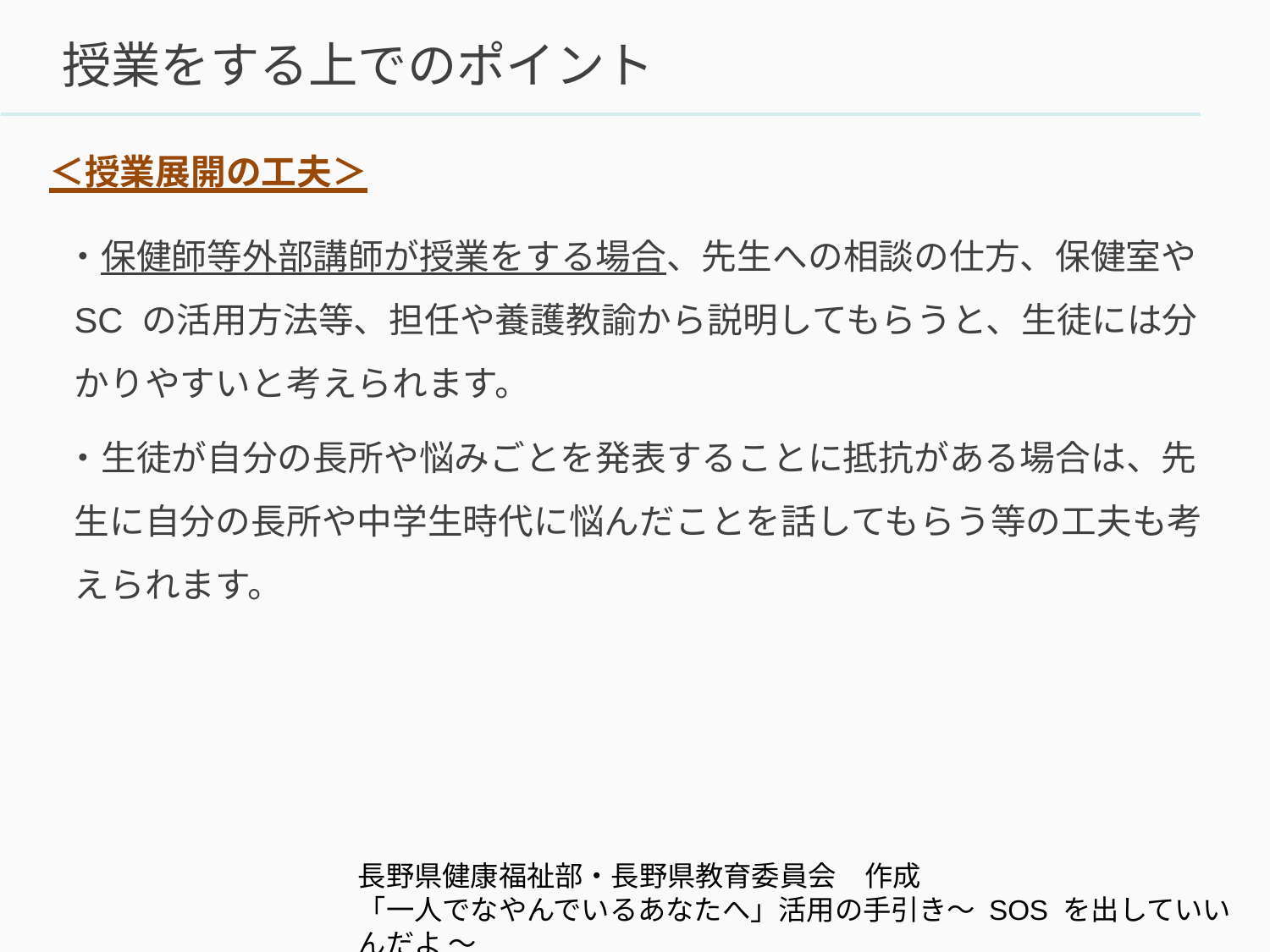

# 授業をする上でのポイント
＜授業展開の工夫＞
 ・保健師等外部講師が授業をする場合、先生への相談の仕方、保健室や SC の活用方法等、担任や養護教諭から説明してもらうと、生徒には分かりやすいと考えられます。
 ・生徒が自分の長所や悩みごとを発表することに抵抗がある場合は、先生に自分の長所や中学生時代に悩んだことを話してもらう等の工夫も考えられます。
長野県健康福祉部・長野県教育委員会　作成
「一人でなやんでいるあなたへ」活用の手引き～ SOS を出していいんだよ ～